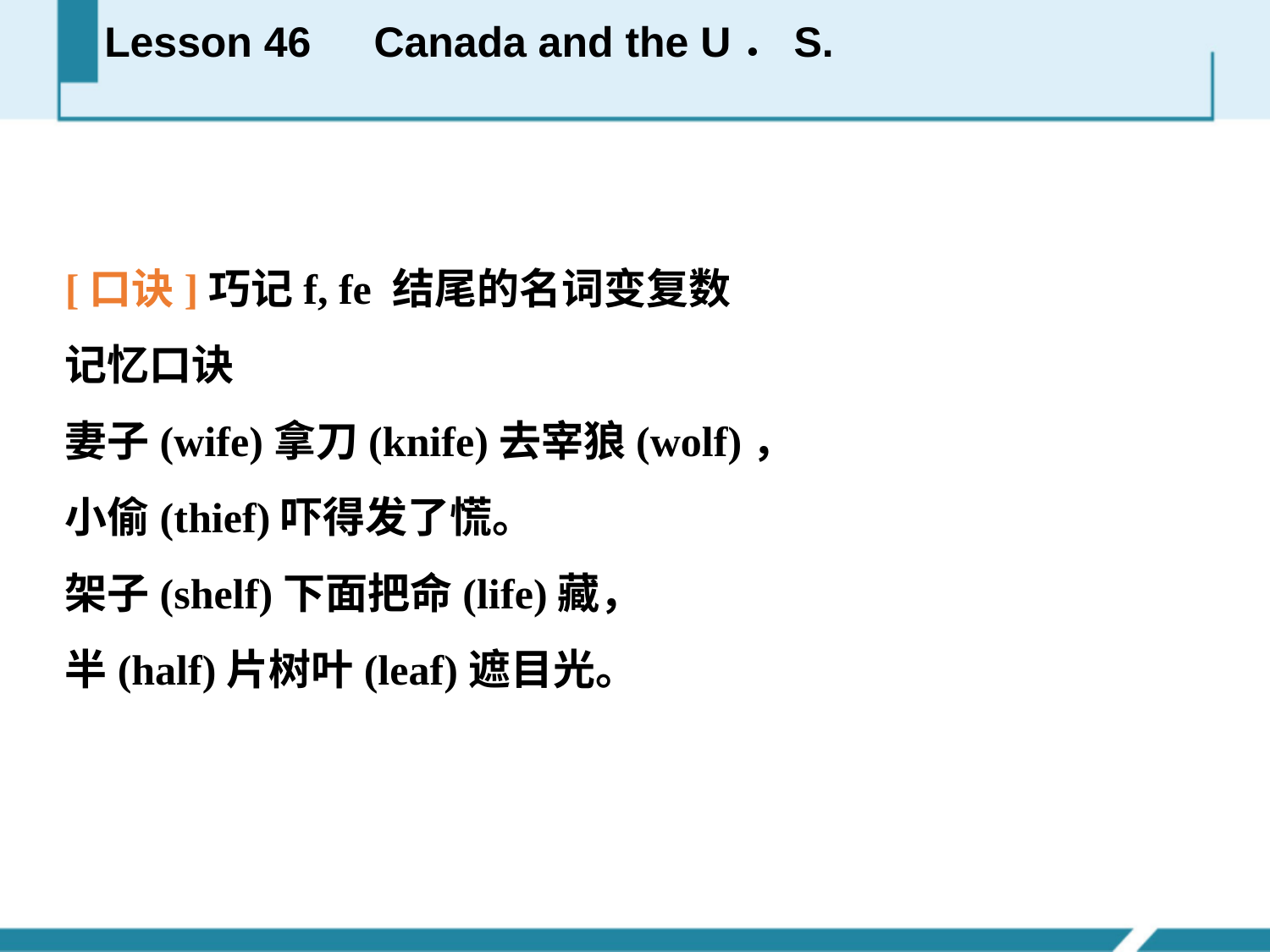

Lesson 46　Canada and the U．S.
[口诀]巧记f, fe 结尾的名词变复数
记忆口诀
妻子(wife)拿刀(knife)去宰狼(wolf)，
小偷(thief)吓得发了慌。
架子(shelf)下面把命(life)藏，
半(half)片树叶(leaf)遮目光。